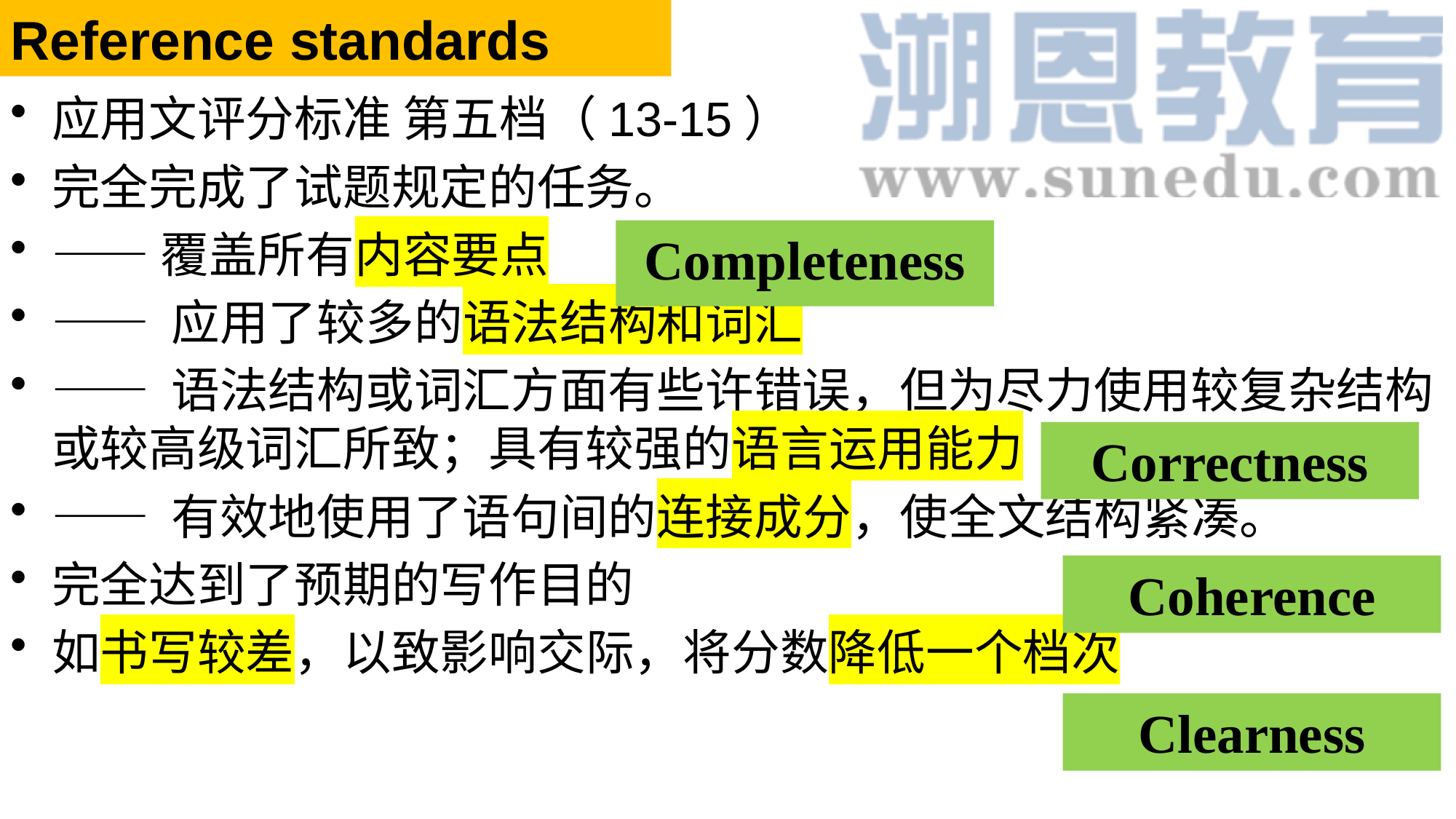

Reference standards
应用文评分标准 第五档（13-15）
完全完成了试题规定的任务。
——覆盖所有内容要点
—— 应用了较多的语法结构和词汇
—— 语法结构或词汇方面有些许错误，但为尽力使用较复杂结构或较高级词汇所致；具有较强的语言运用能力
—— 有效地使用了语句间的连接成分，使全文结构紧凑。
完全达到了预期的写作目的
如书写较差，以致影响交际，将分数降低一个档次
Completeness

Correctness

Coherence

Clearness